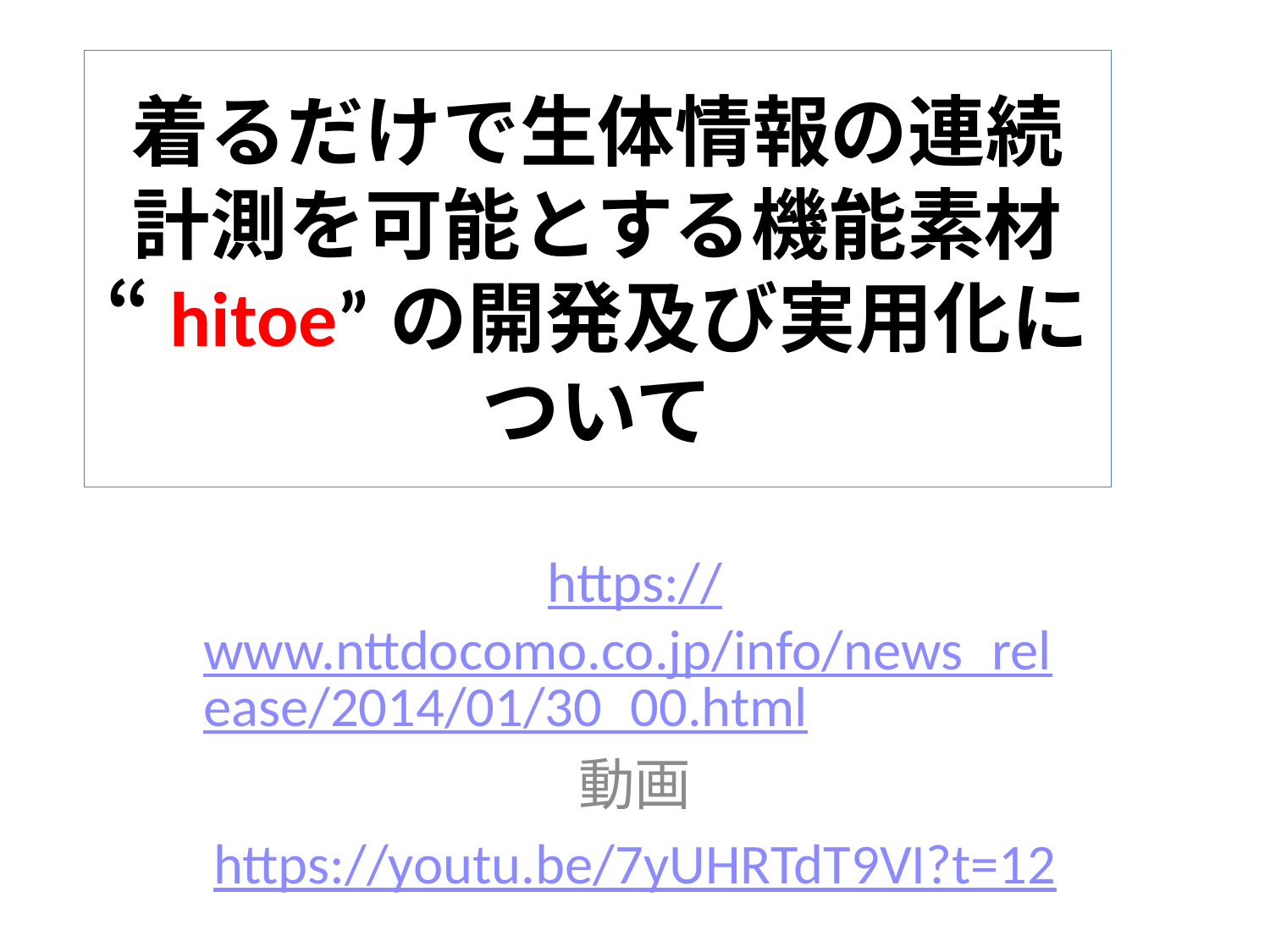

# 着るだけで生体情報の連続計測を可能とする機能素材“hitoe”の開発及び実用化について
https://www.nttdocomo.co.jp/info/news_release/2014/01/30_00.html
動画
https://youtu.be/7yUHRTdT9VI?t=12